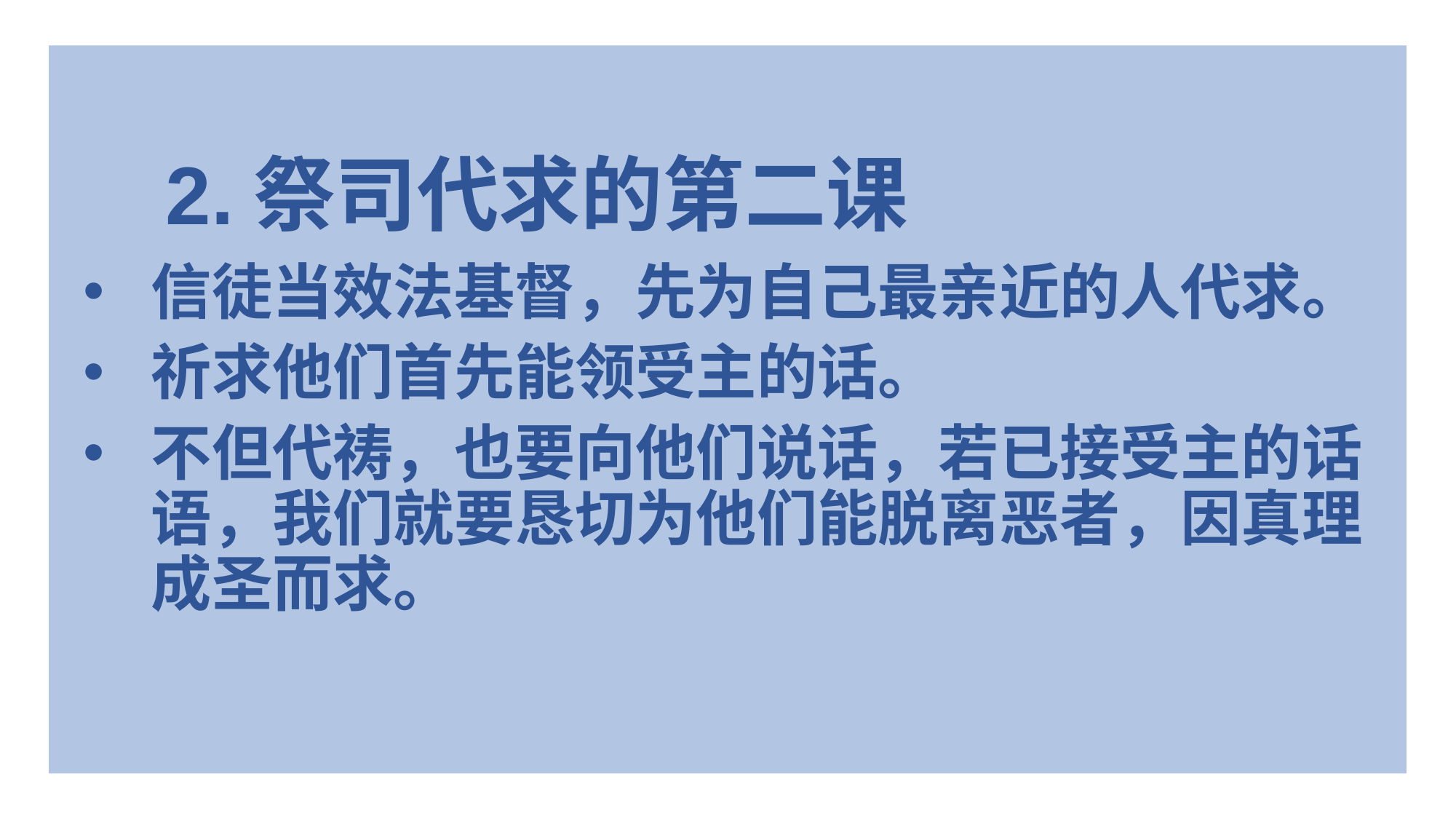

2.祭司代求的第二课
信徒当效法基督，先为自己最亲近的人代求。
祈求他们首先能领受主的话。
不但代祷，也要向他们说话，若已接受主的话语，我们就要恳切为他们能脱离恶者，因真理成圣而求。